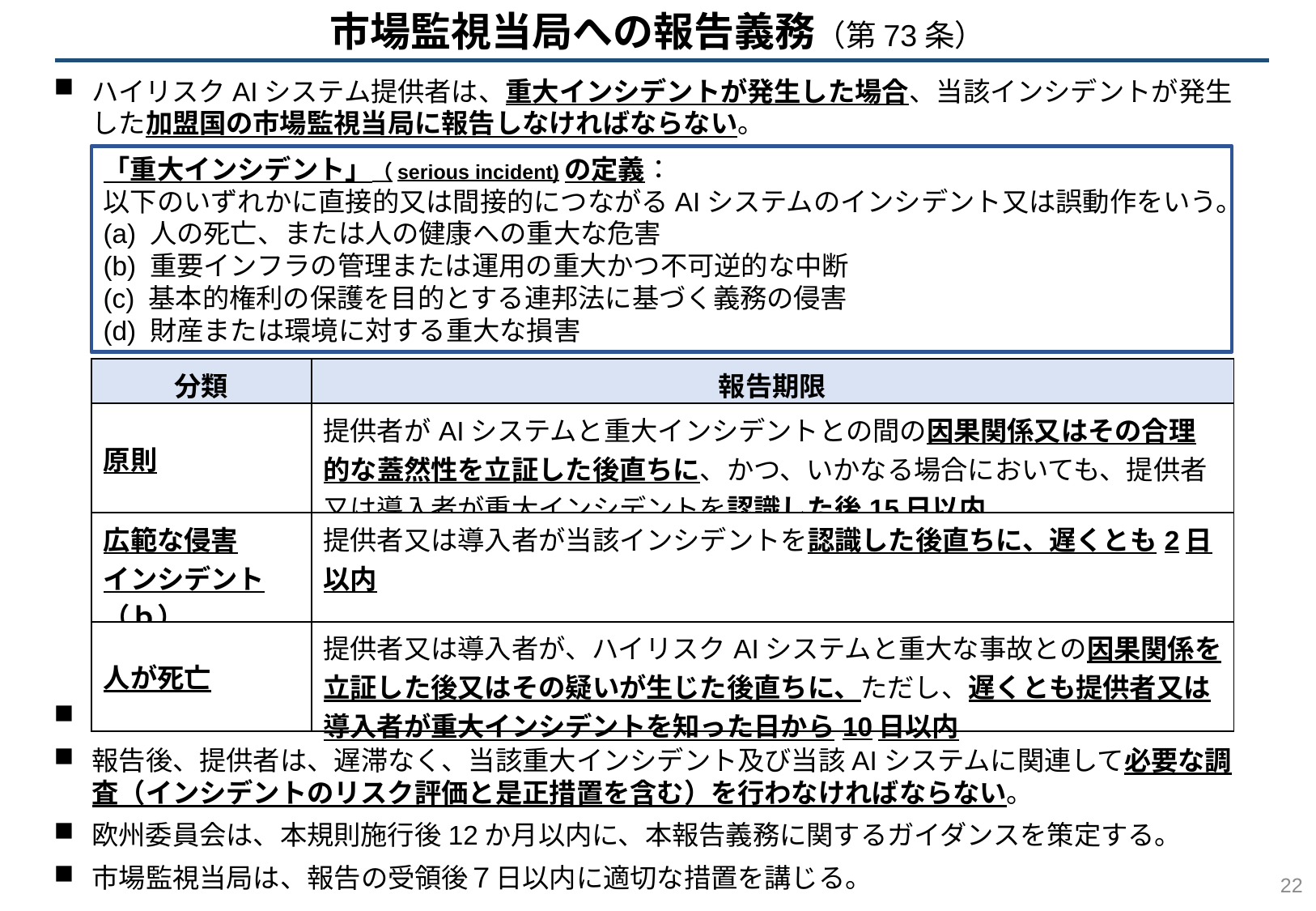

市場監視当局への報告義務（第73条）
ハイリスクAIシステム提供者は、重大インシデントが発生した場合、当該インシデントが発生した加盟国の市場監視当局に報告しなければならない。

まず不完全な最初の報告書を提出し、その後完全な報告書を提出することが可能。
報告後、提供者は、遅滞なく、当該重大インシデント及び当該AIシステムに関連して必要な調査（インシデントのリスク評価と是正措置を含む）を行わなければならない。
欧州委員会は、本規則施行後12か月以内に、本報告義務に関するガイダンスを策定する。
市場監視当局は、報告の受領後７日以内に適切な措置を講じる。
「重大インシデント」（serious incident)の定義：
以下のいずれかに直接的又は間接的につながるAIシステムのインシデント又は誤動作をいう。
(a) 人の死亡、または人の健康への重大な危害
(b) 重要インフラの管理または運用の重大かつ不可逆的な中断
(c) 基本的権利の保護を目的とする連邦法に基づく義務の侵害
(d) 財産または環境に対する重大な損害
| 分類 | 報告期限 |
| --- | --- |
| 原則 | 提供者がAIシステムと重大インシデントとの間の因果関係又はその合理的な蓋然性を立証した後直ちに、かつ、いかなる場合においても、提供者又は導入者が重大インシデントを認識した後15日以内 |
| 広範な侵害 インシデント（ｂ） | 提供者又は導入者が当該インシデントを認識した後直ちに、遅くとも2日以内 |
| 人が死亡 | 提供者又は導入者が、ハイリスクAIシステムと重大な事故との因果関係を立証した後又はその疑いが生じた後直ちに、ただし、遅くとも提供者又は導入者が重大インシデントを知った日から10日以内 |
22